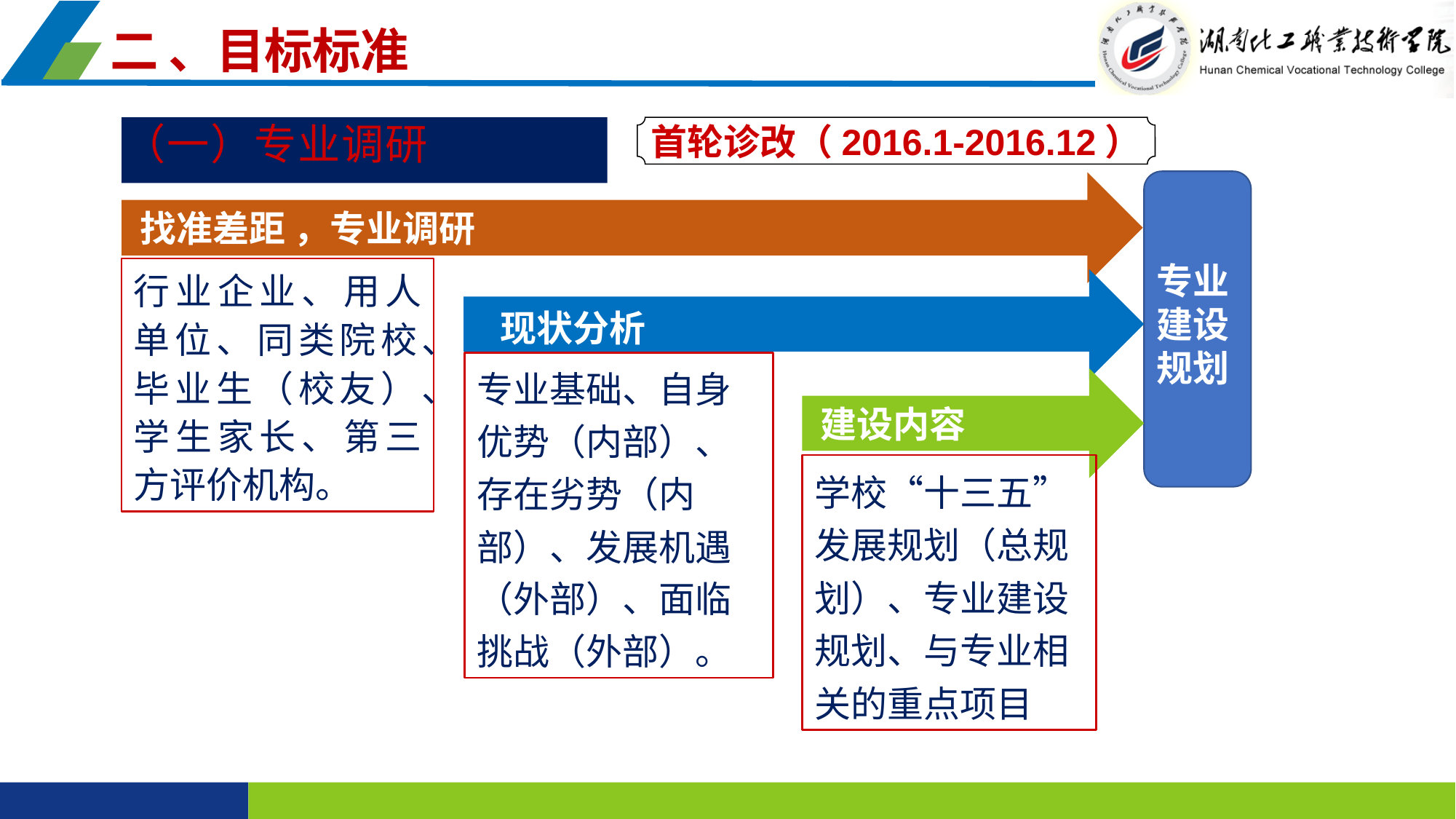

二 、目标标准
（一）专业调研
首轮诊改（2016.1-2016.12）

 找准差距 ，专业调研
专业
建设
规划
行业企业、用人单位、同类院校、毕业生（校友）、学生家长、第三方评价机构。

现状分析
专业基础、自身优势（内部）、存在劣势（内部）、发展机遇（外部）、面临挑战（外部）。

 建设内容
学校“十三五”发展规划（总规划）、专业建设规划、与专业相关的重点项目